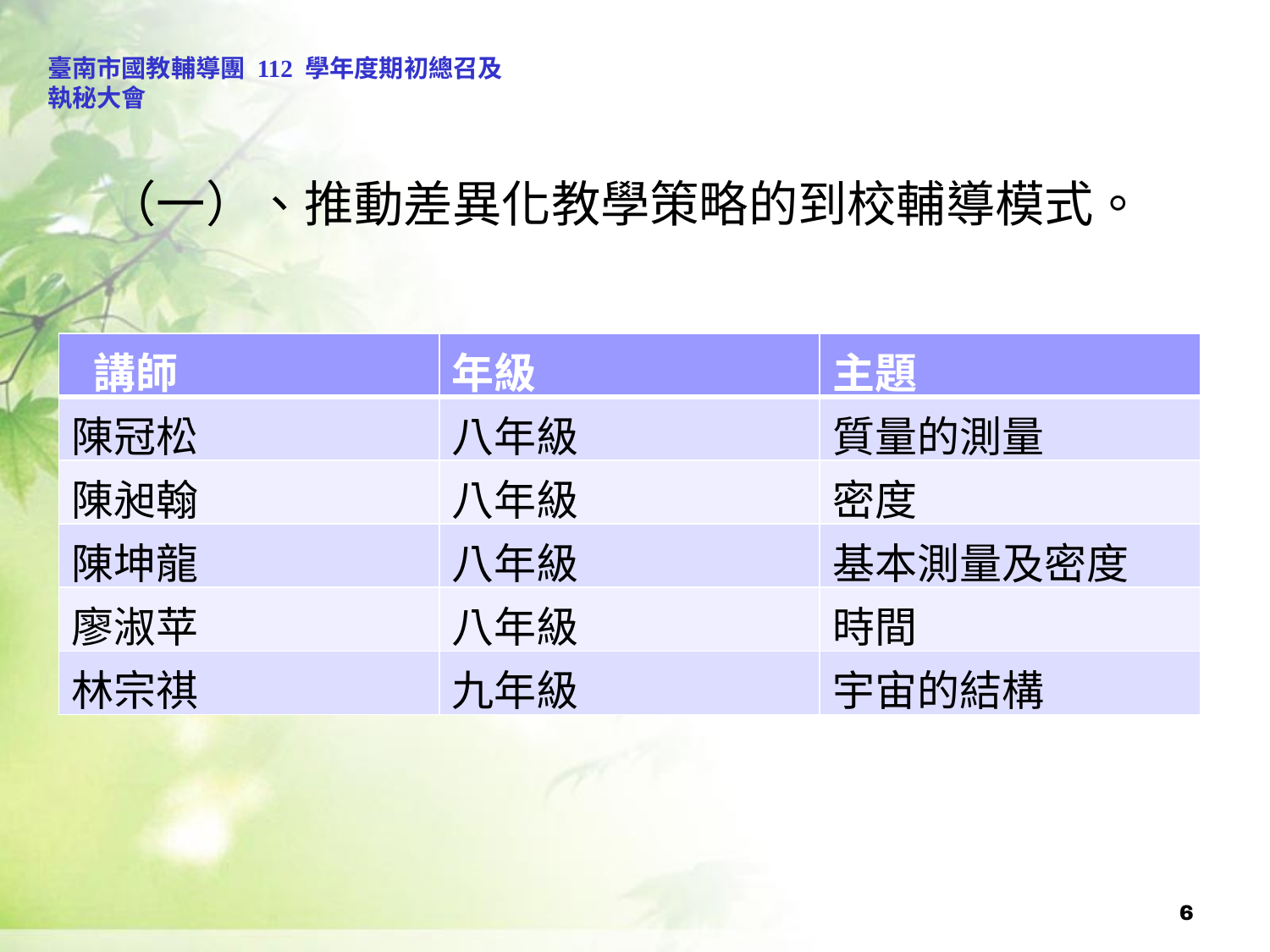

臺南市國教輔導團 112 學年度期初總召及執秘大會
（一）、推動差異化教學策略的到校輔導模式。
| 講師 | 年級 | 主題 |
| --- | --- | --- |
| 陳冠松 | 八年級 | 質量的測量 |
| 陳昶翰 | 八年級 | 密度 |
| 陳坤龍 | 八年級 | 基本測量及密度 |
| 廖淑苹 | 八年級 | 時間 |
| 林宗祺 | 九年級 | 宇宙的結構 |
6